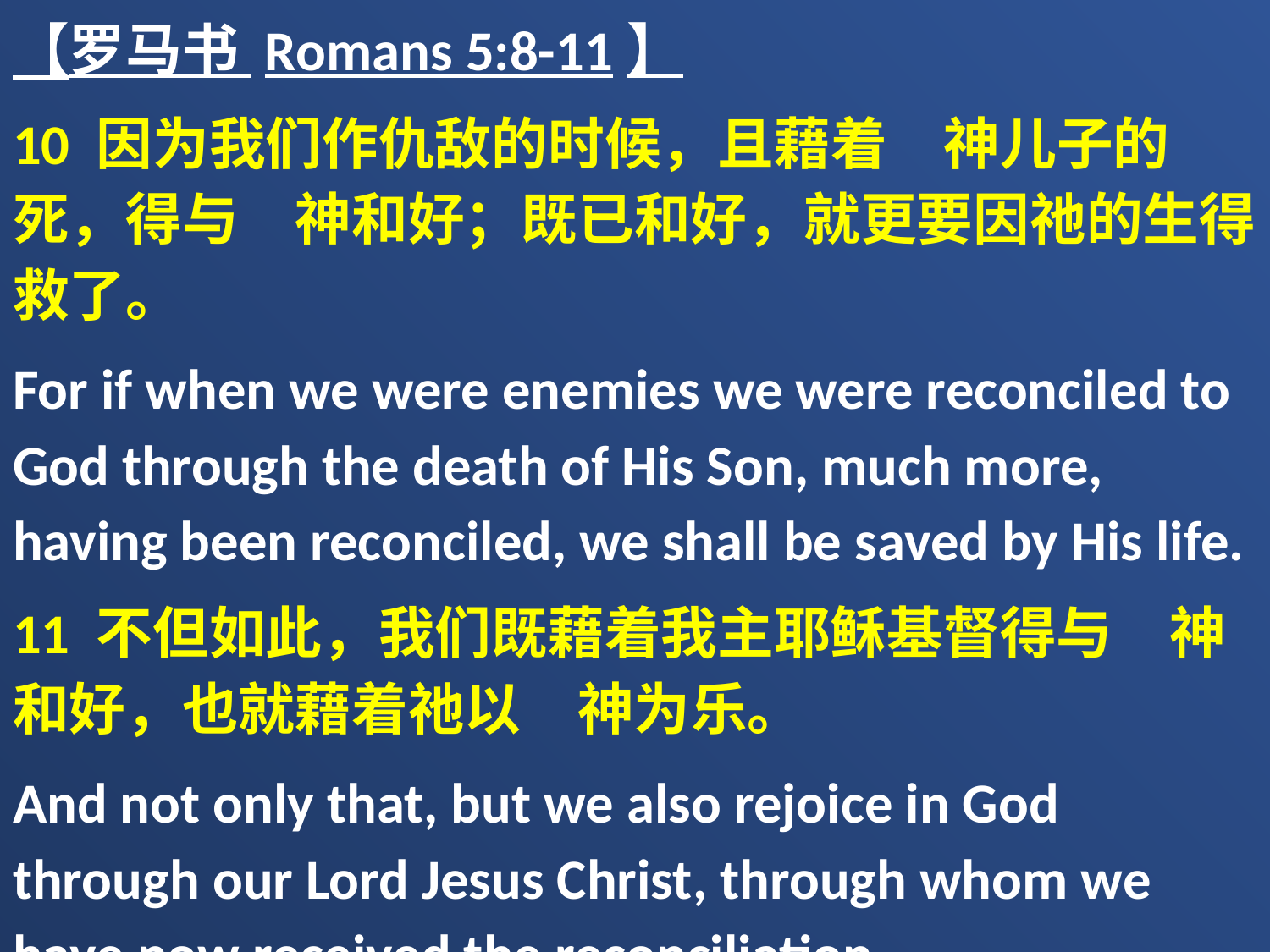

【罗马书 Romans 5:8-11】
10 因为我们作仇敌的时候，且藉着　神儿子的死，得与　神和好；既已和好，就更要因祂的生得救了。
For if when we were enemies we were reconciled to God through the death of His Son, much more, having been reconciled, we shall be saved by His life.
11 不但如此，我们既藉着我主耶稣基督得与　神和好，也就藉着祂以　神为乐。
And not only that, but we also rejoice in God through our Lord Jesus Christ, through whom we have now received the reconciliation.